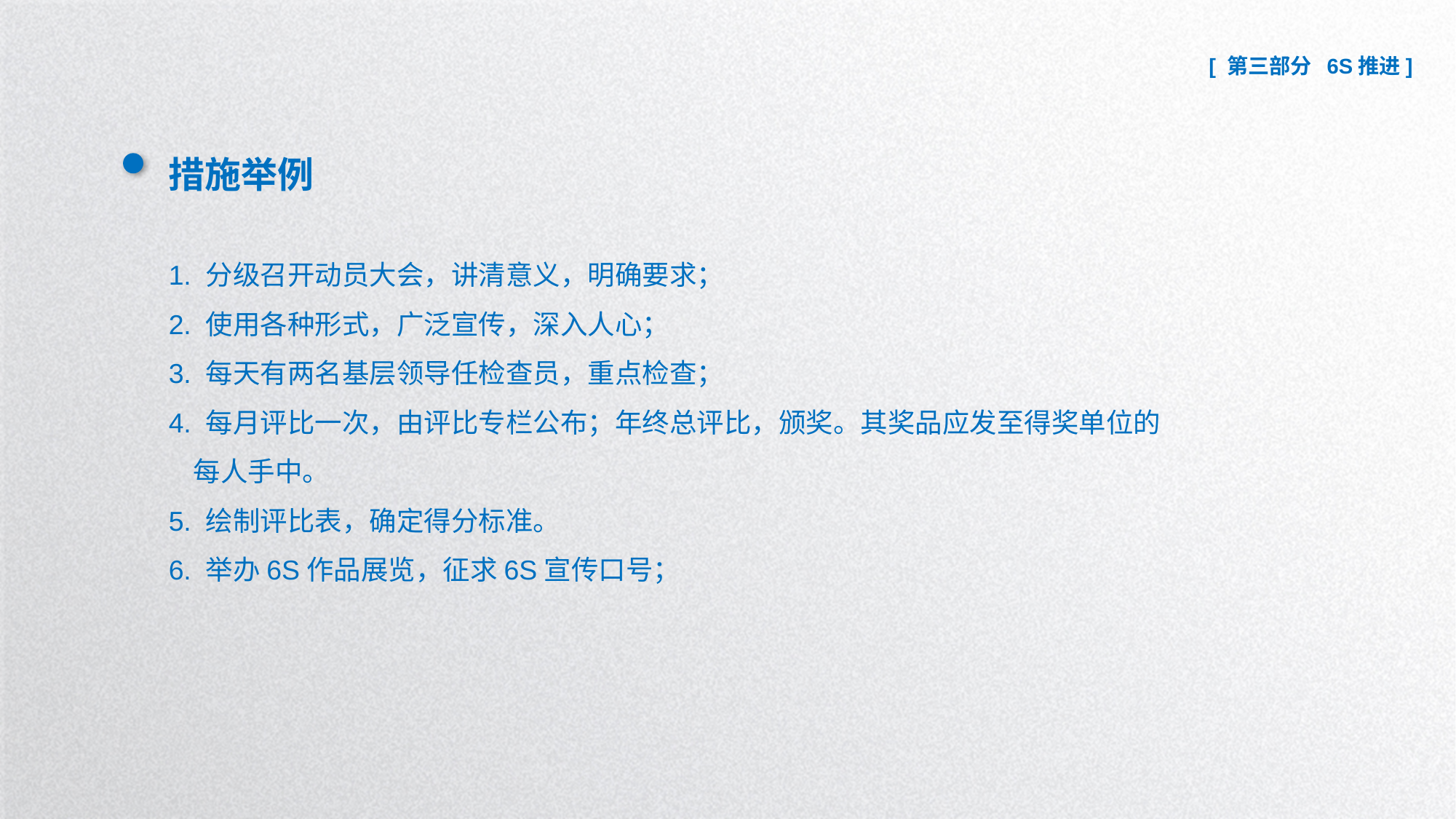

措施举例

1. 分级召开动员大会，讲清意义，明确要求；
2. 使用各种形式，广泛宣传，深入人心；
3. 每天有两名基层领导任检查员，重点检查；
4. 每月评比一次，由评比专栏公布；年终总评比，颁奖。其奖品应发至得奖单位的
    每人手中。
5. 绘制评比表，确定得分标准。
6. 举办6S作品展览，征求6S宣传口号；